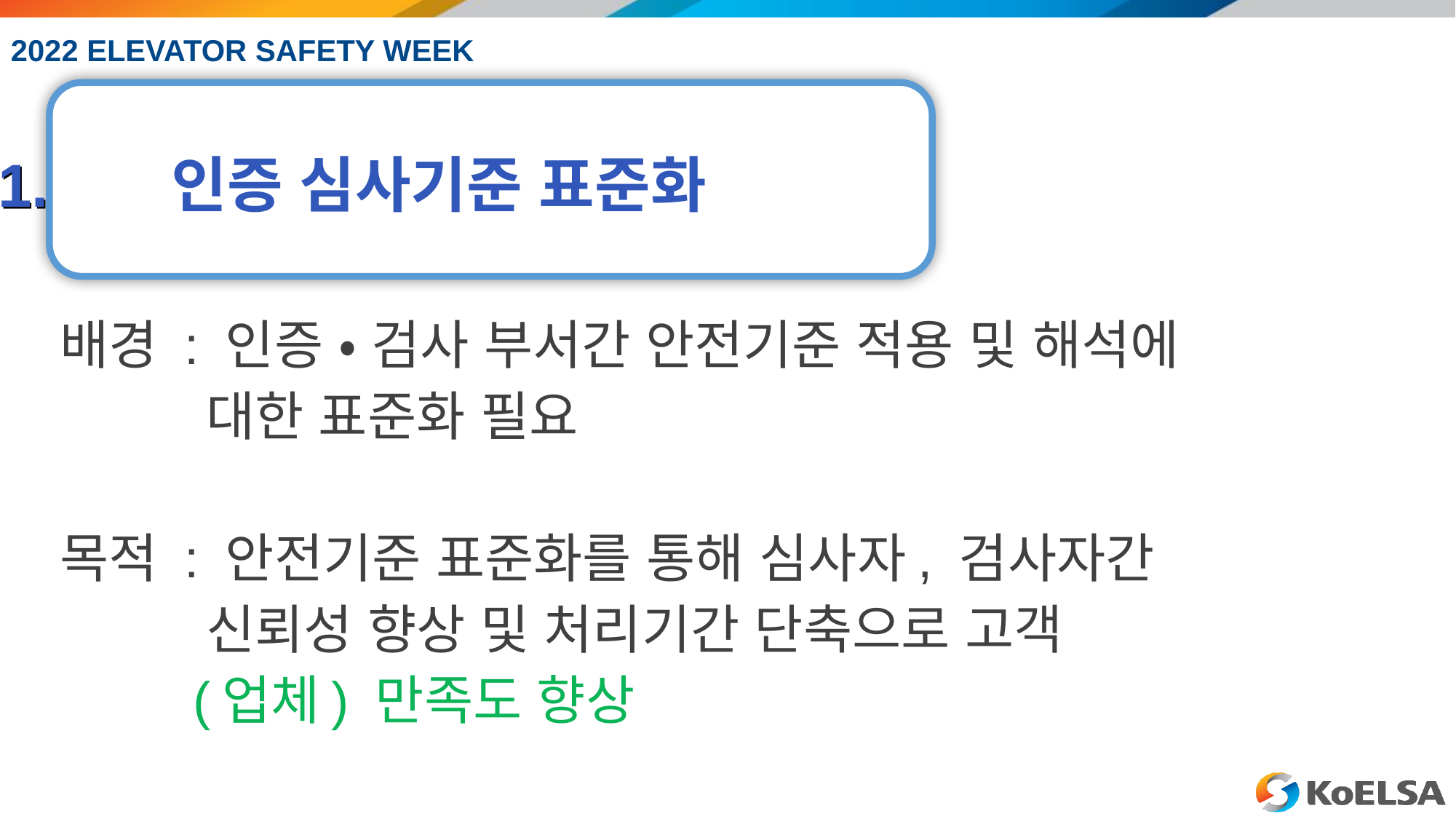

배경 : 인증 • 검사 부서간 안전기준 적용 및 해석에
         대한 표준화 필요

목적 : 안전기준 표준화를 통해 심사자, 검사자간
         신뢰성 향상 및 처리기간 단축으로 고객
         (업체) 만족도 향상